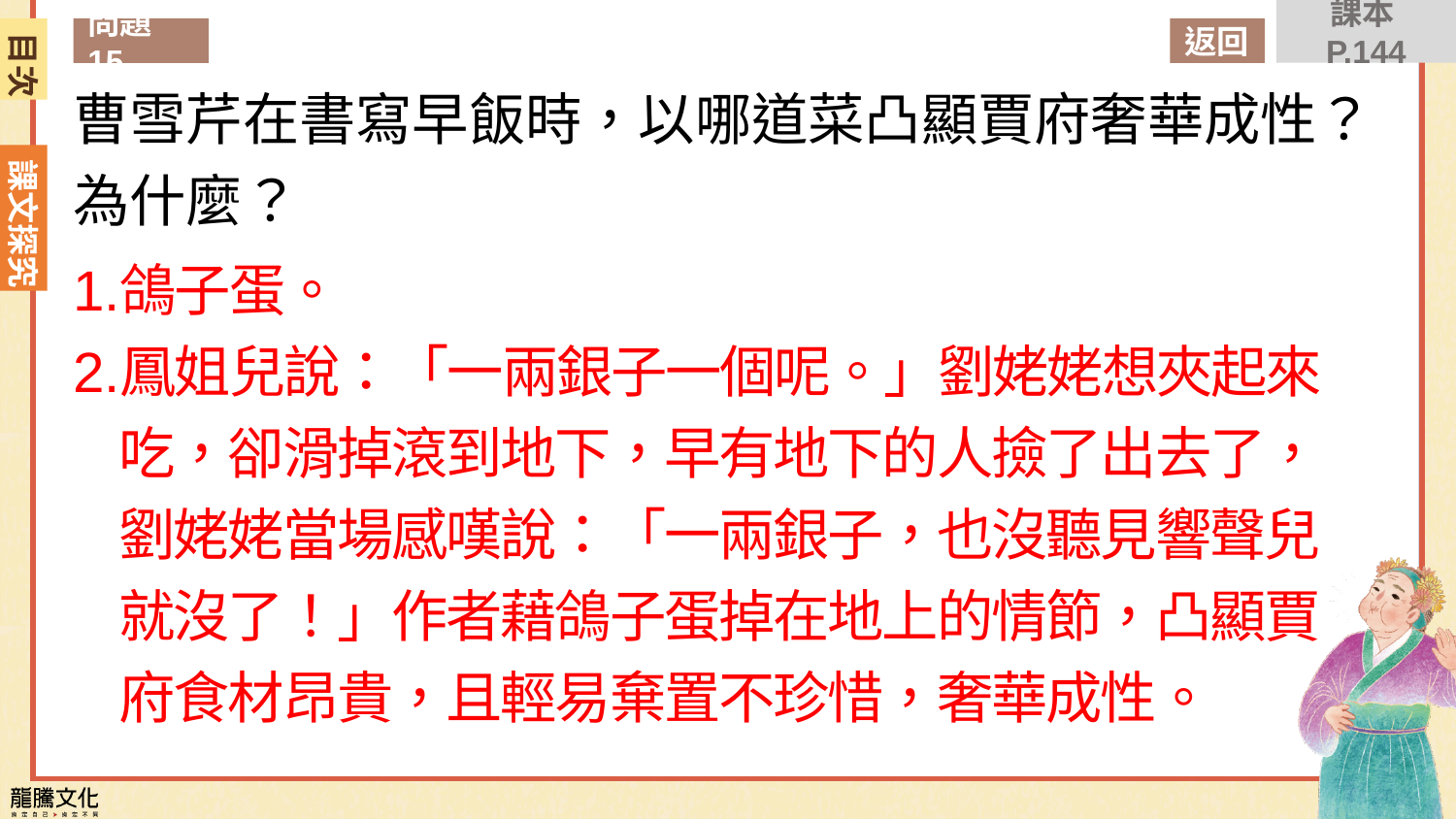

課本P.144
目次
問題15
返回
曹雪芹在書寫早飯時，以哪道菜凸顯賈府奢華成性？為什麼？
鴿子蛋。
鳳姐兒說：「一兩銀子一個呢。」劉姥姥想夾起來吃，卻滑掉滾到地下，早有地下的人撿了出去了，劉姥姥當場感嘆說：「一兩銀子，也沒聽見響聲兒就沒了！」作者藉鴿子蛋掉在地上的情節，凸顯賈府食材昂貴，且輕易棄置不珍惜，奢華成性。